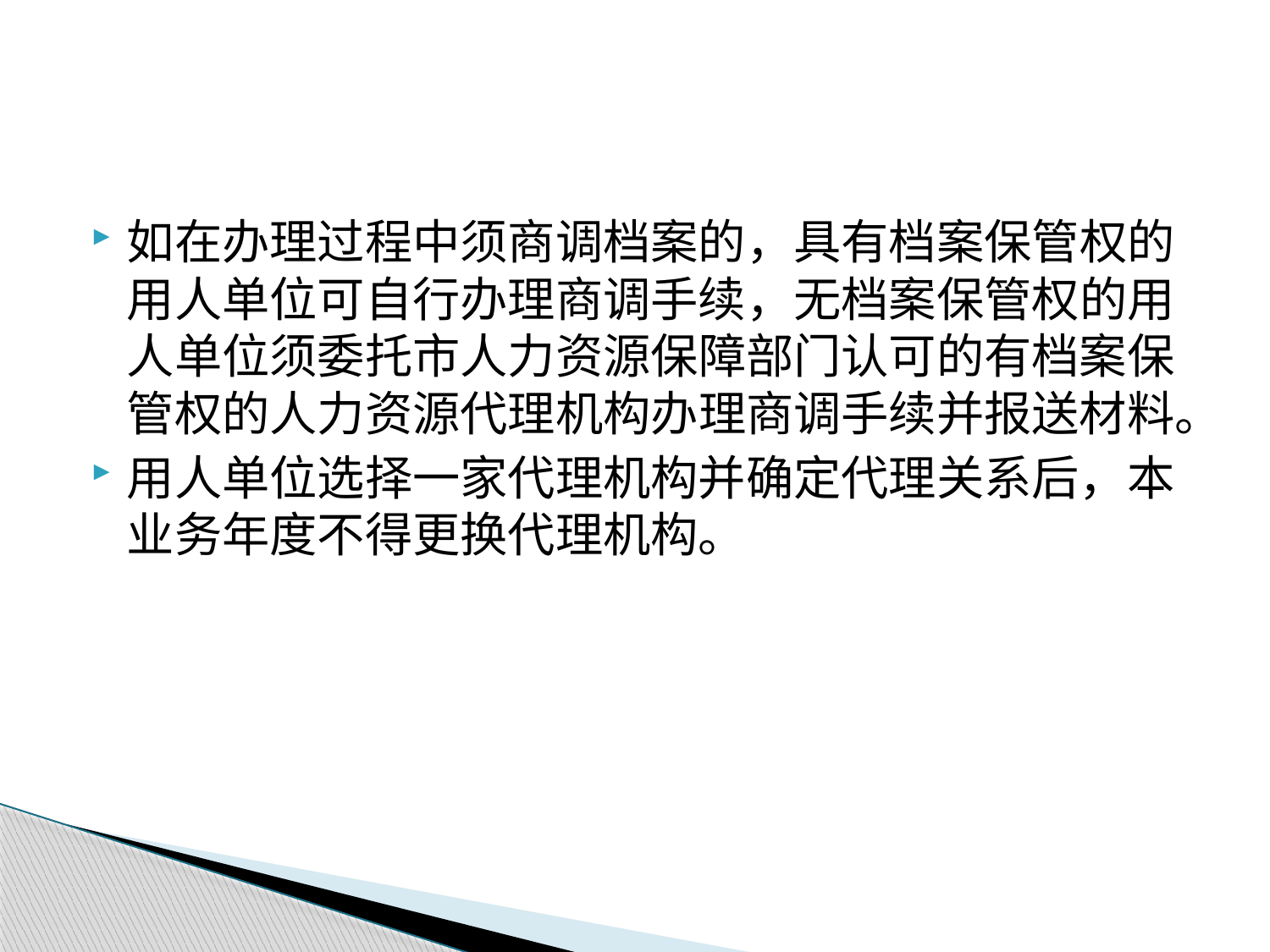

#
如在办理过程中须商调档案的，具有档案保管权的用人单位可自行办理商调手续，无档案保管权的用人单位须委托市人力资源保障部门认可的有档案保管权的人力资源代理机构办理商调手续并报送材料。
用人单位选择一家代理机构并确定代理关系后，本业务年度不得更换代理机构。